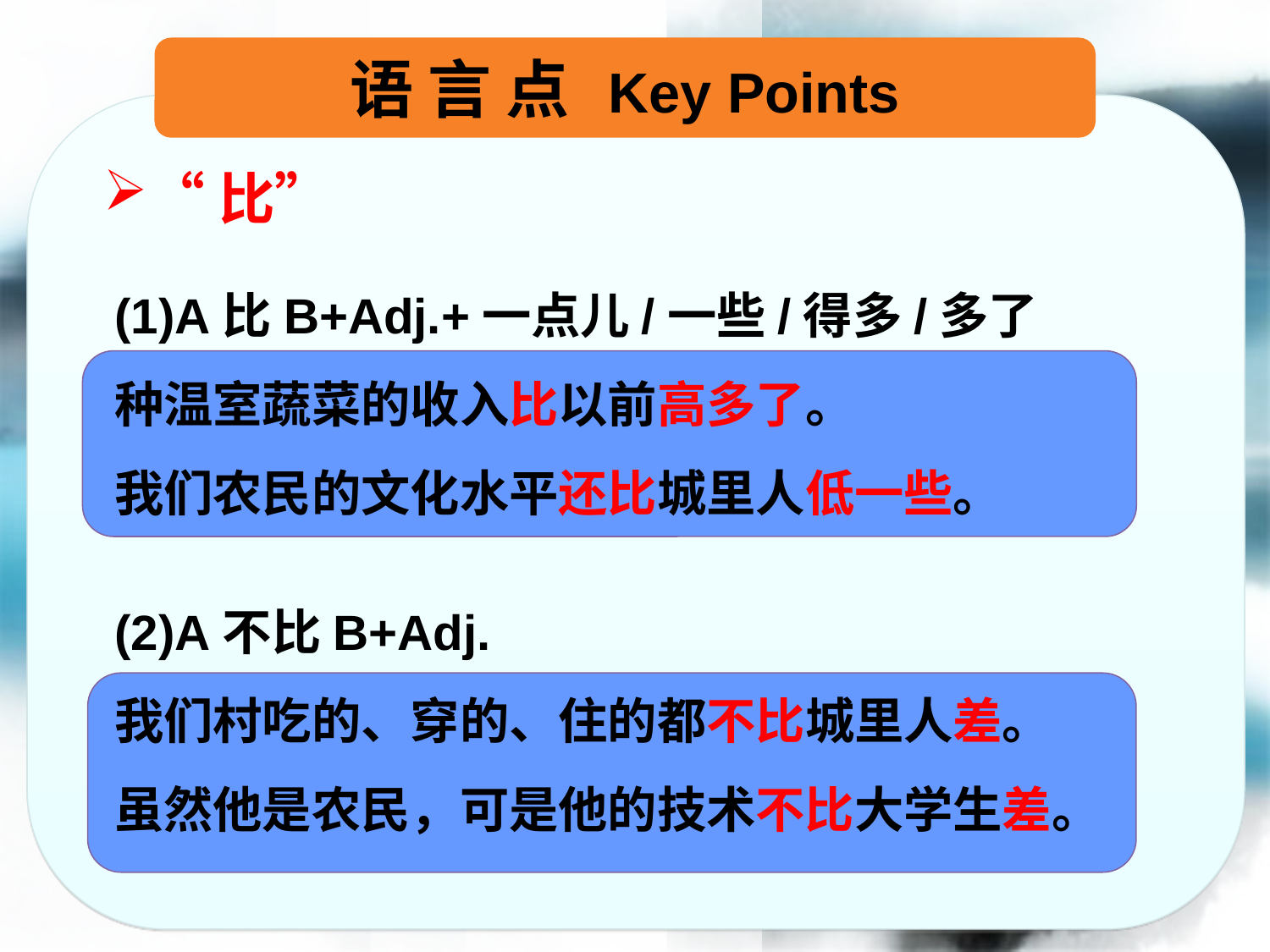

语 言 点  Key Points

“比”
(1)A比B+Adj.+一点儿/一些/得多/多了
种温室蔬菜的收入比以前高多了。
我们农民的文化水平还比城里人低一些。

(2)A不比B+Adj.
我们村吃的、穿的、住的都不比城里人差。
虽然他是农民，可是他的技术不比大学生差。